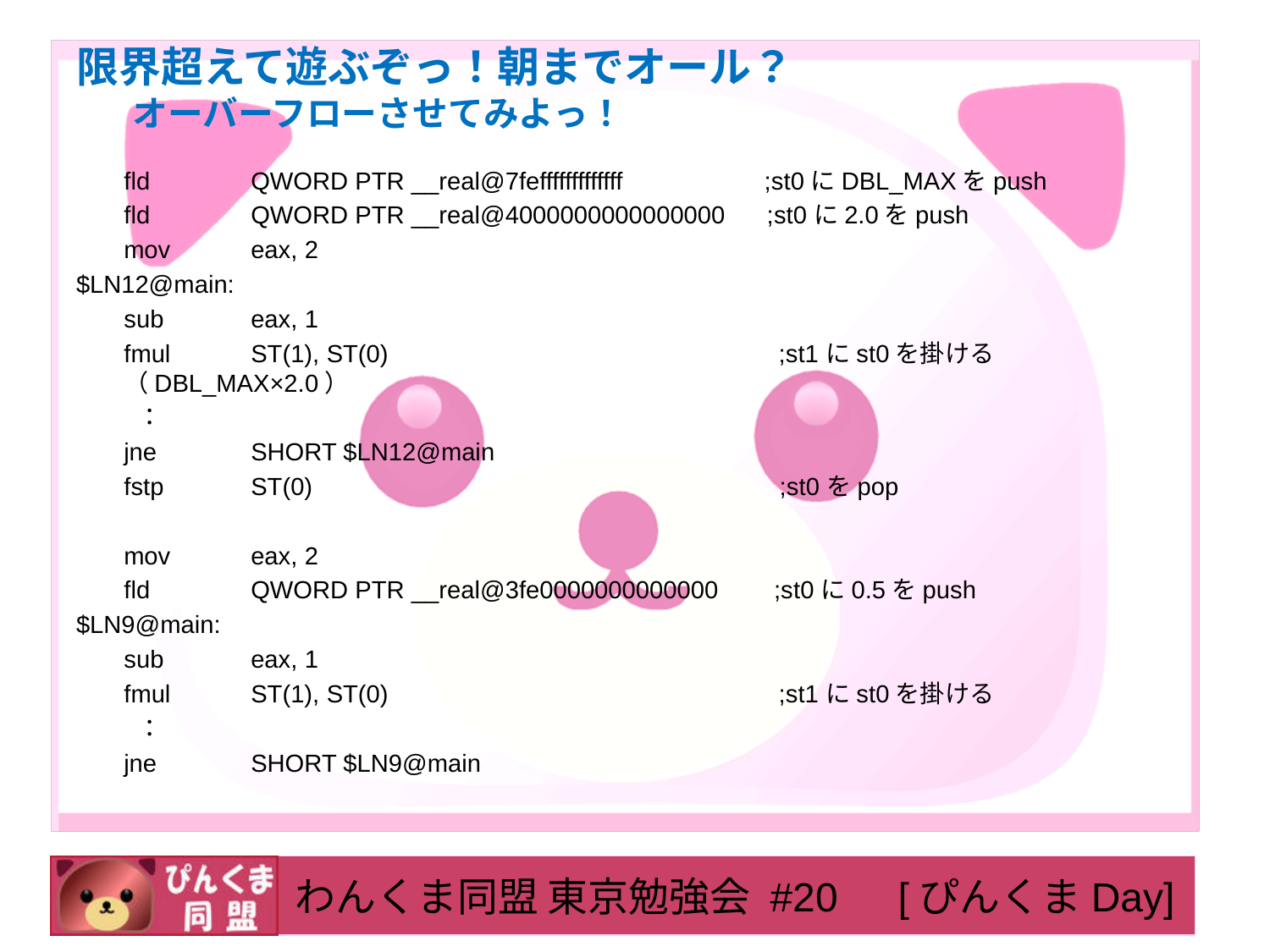

# 限界超えて遊ぶぞっ！朝までオール？ オーバーフローさせてみよっ！
	fld	QWORD PTR __real@7fefffffffffffff	                   ;st0にDBL_MAXをpush
	fld	QWORD PTR __real@4000000000000000      ;st0に2.0をpush
	mov	eax, 2
$LN12@main:
	sub	eax, 1
	fmul	ST(1), ST(0)                                                        ;st1にst0を掛ける（DBL_MAX×2.0）
          ：
	jne	SHORT $LN12@main
	fstp	ST(0)                                                                   ;st0をpop

	mov	eax, 2
	fld	QWORD PTR __real@3fe0000000000000        ;st0に0.5をpush
$LN9@main:
	sub	eax, 1
	fmul	ST(1), ST(0)                                                        ;st1にst0を掛ける
          ：
	jne	SHORT $LN9@main